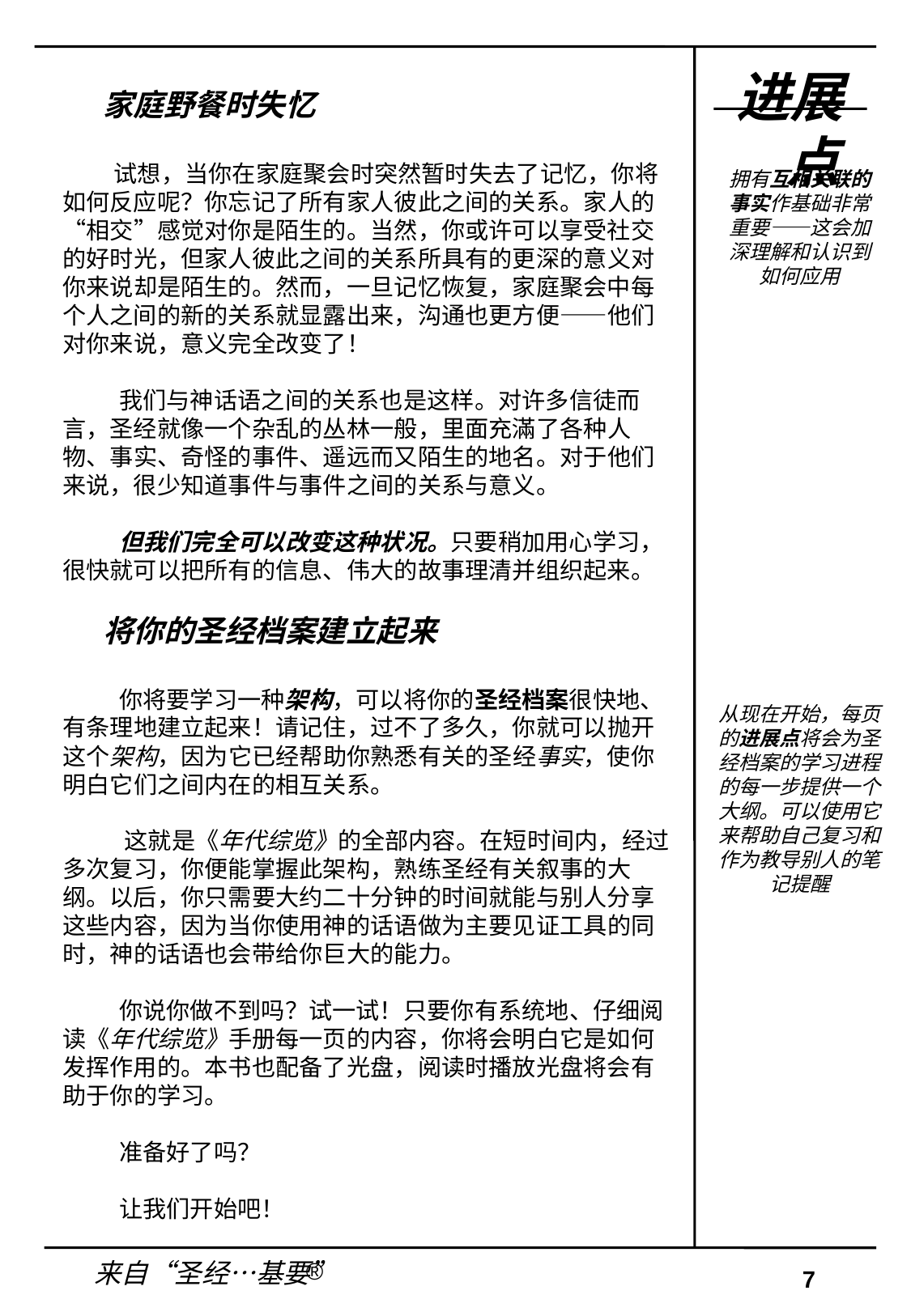

进展点

家庭野餐时失忆

 试想，当你在家庭聚会时突然暂时失去了记忆，你将如何反应呢？你忘记了所有家人彼此之间的关系。家人的“相交”感觉对你是陌生的。当然，你或许可以享受社交的好时光，但家人彼此之间的关系所具有的更深的意义对你来说却是陌生的。然而，一旦记忆恢复，家庭聚会中每个人之间的新的关系就显露出来，沟通也更方便——他们对你来说，意义完全改变了！

  我们与神话语之间的关系也是这样。对许多信徒而言，圣经就像一个杂乱的丛林一般，里面充滿了各种人物、事实、奇怪的事件、遥远而又陌生的地名。对于他们来说，很少知道事件与事件之间的关系与意义。

  但我们完全可以改变这种状况。只要稍加用心学习，很快就可以把所有的信息、伟大的故事理清并组织起来。

将你的圣经档案建立起来

  你将要学习一种架构，可以将你的圣经档案很快地、有条理地建立起来！请记住，过不了多久，你就可以抛开这个架构，因为它已经帮助你熟悉有关的圣经事实，使你明白它们之间内在的相互关系。

   这就是《年代综览》的全部内容。在短时间内，经过多次复习，你便能掌握此架构，熟练圣经有关叙事的大纲。以后，你只需要大约二十分钟的时间就能与别人分享这些内容，因为当你使用神的话语做为主要见证工具的同时，神的话语也会带给你巨大的能力。

  你说你做不到吗？试一试！只要你有系统地、仔细阅读《年代综览》手册每一页的内容，你将会明白它是如何发挥作用的。本书也配备了光盘，阅读时播放光盘将会有助于你的学习。

  准备好了吗？

  让我们开始吧！

拥有互相关联的事实作基础非常重要——这会加深理解和认识到如何应用

从现在开始，每页的进展点将会为圣经档案的学习进程的每一步提供一个大纲。可以使用它来帮助自己复习和作为教导别人的笔记提醒

来自“圣经…基要”
®
7